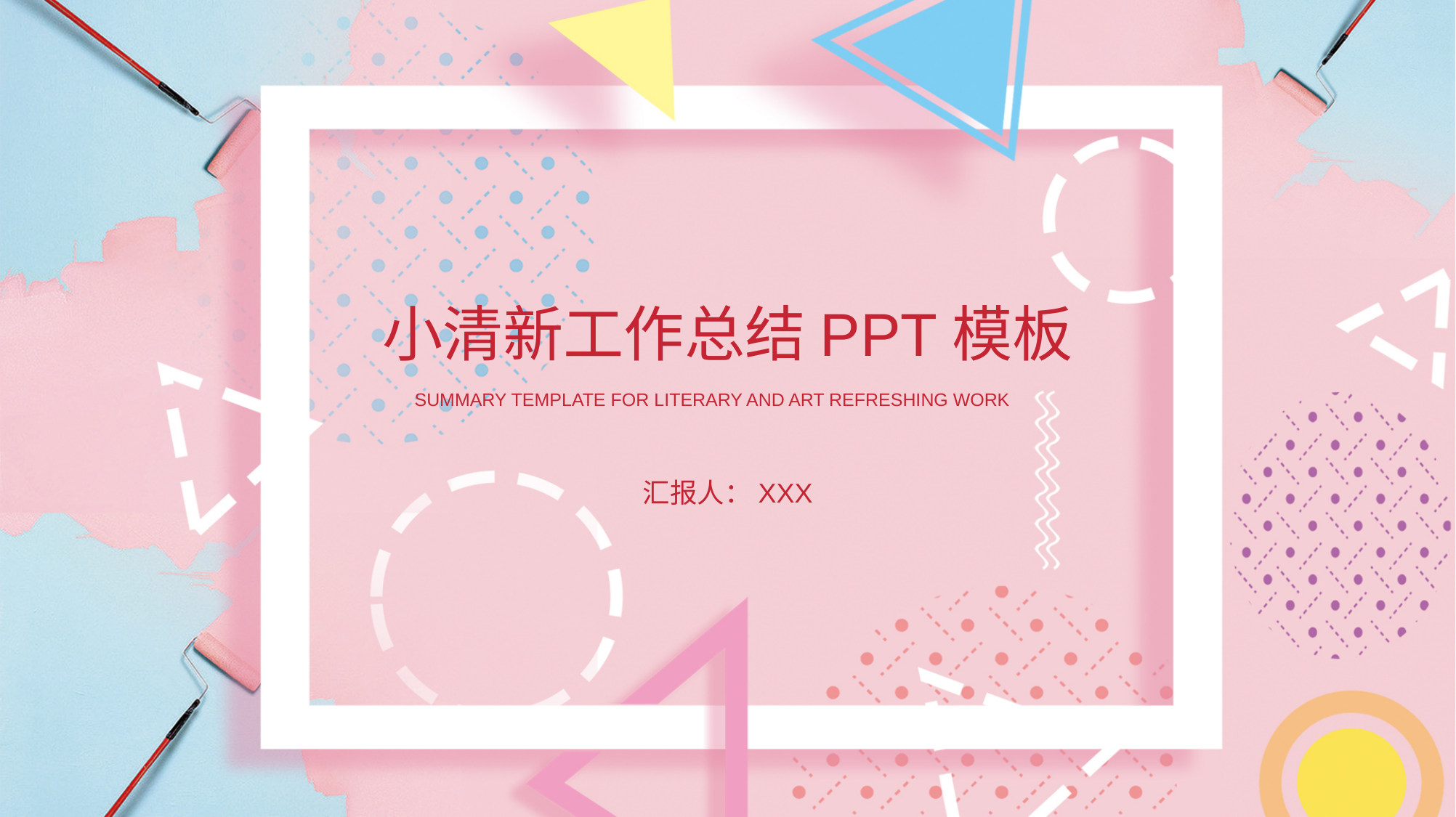

小清新工作总结PPT模板
SUMMARY TEMPLATE FOR LITERARY AND ART REFRESHING WORK
汇报人：XXX